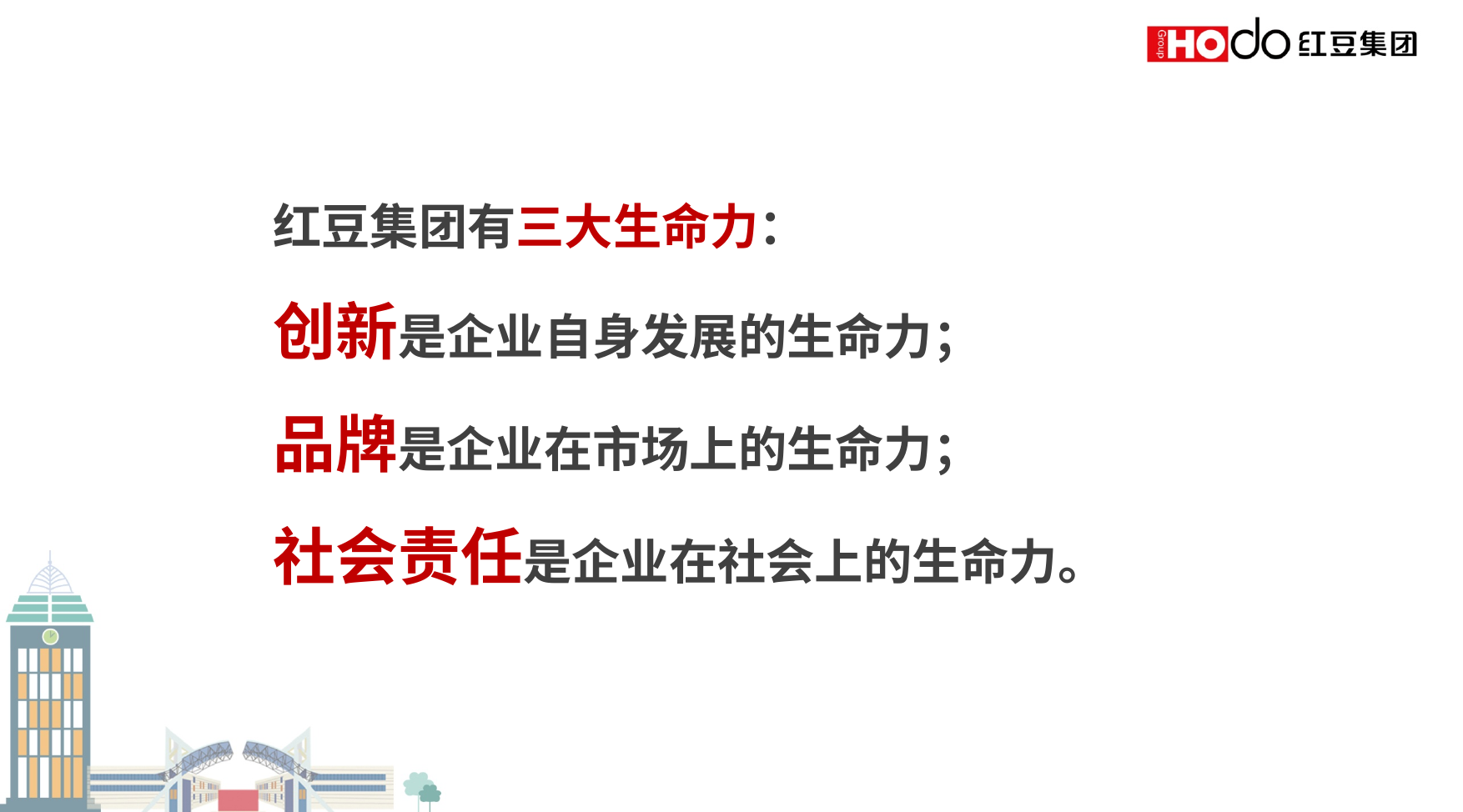

红豆集团有三大生命力：
创新是企业自身发展的生命力；
品牌是企业在市场上的生命力；
社会责任是企业在社会上的生命力。